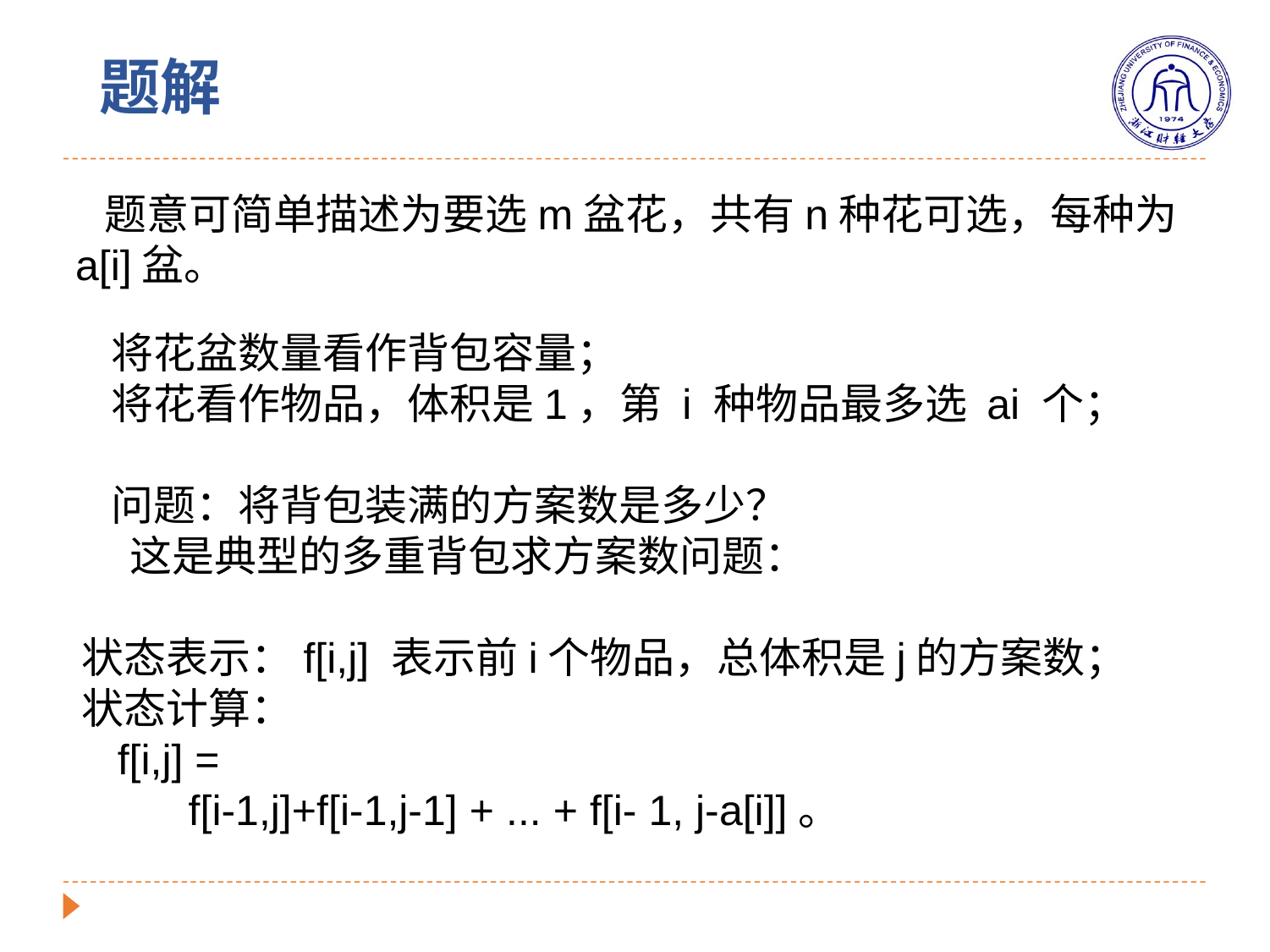

# 题解
  题意可简单描述为要选m盆花，共有n种花可选，每种为a[i]盆。
  将花盆数量看作背包容量；
  将花看作物品，体积是1，第 i 种物品最多选 ai 个；

  问题：将背包装满的方案数是多少？
    这是典型的多重背包求方案数问题：

状态表示：f[i,j] 表示前i个物品，总体积是j的方案数；
状态计算：
   f[i,j] =
         f[i-1,j]+f[i-1,j-1] + ... + f[i- 1, j-a[i]]。